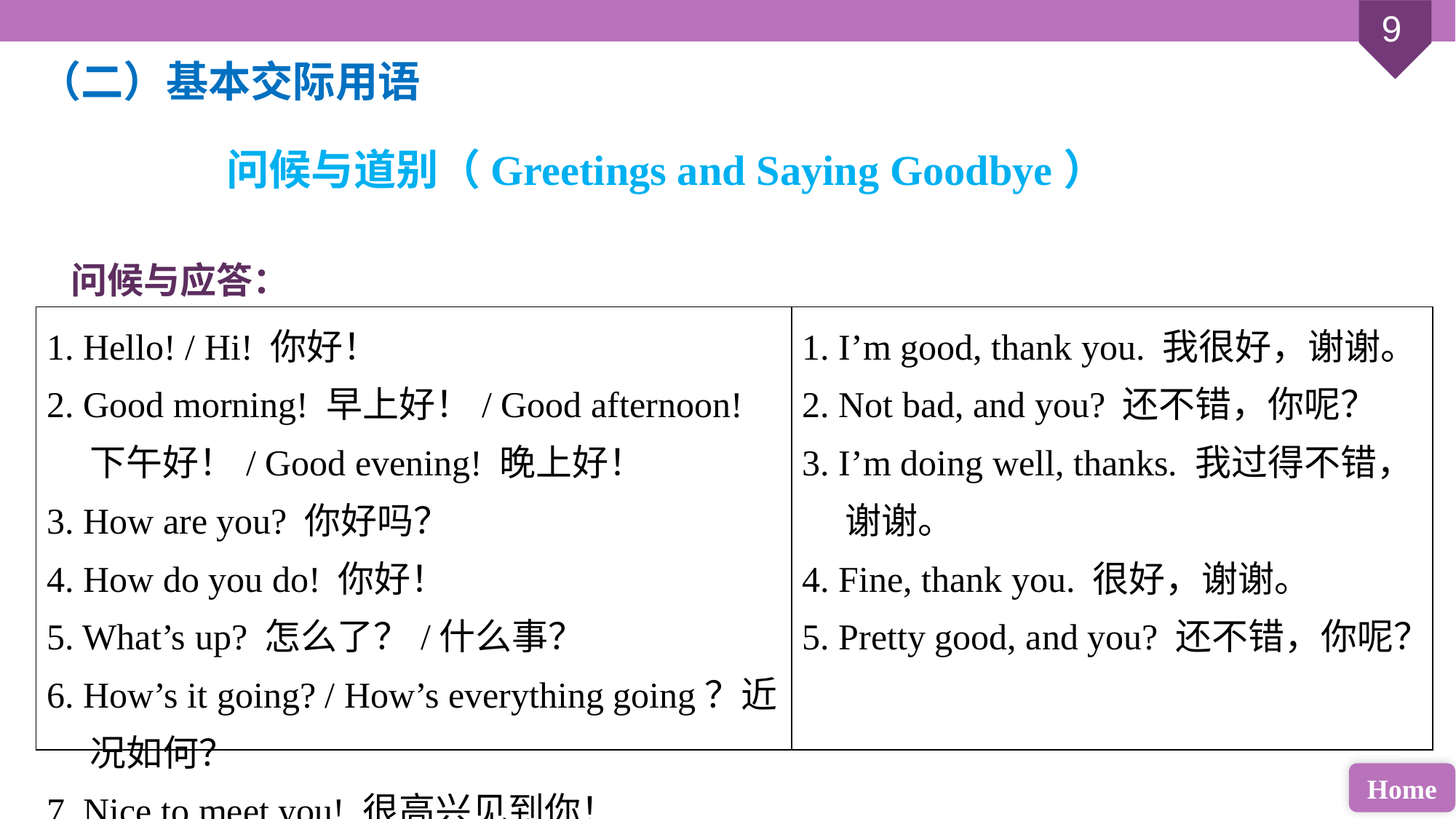

（二）基本交际用语
    问候与道别（Greetings and Saying Goodbye）
问候与应答：
| 1. Hello! / Hi! 你好！ 2. Good morning! 早上好！/ Good afternoon! 下午好！/ Good evening! 晚上好！ 3. How are you? 你好吗？ 4. How do you do! 你好！ 5. What’s up? 怎么了？/什么事？ 6. How’s it going? / How’s everything going？近况如何？ 7. Nice to meet you! 很高兴见到你！ | 1. I’m good, thank you. 我很好，谢谢。 2. Not bad, and you? 还不错，你呢？ 3. I’m doing well, thanks. 我过得不错，谢谢。 4. Fine, thank you. 很好，谢谢。 5. Pretty good, and you? 还不错，你呢？ |
| --- | --- |